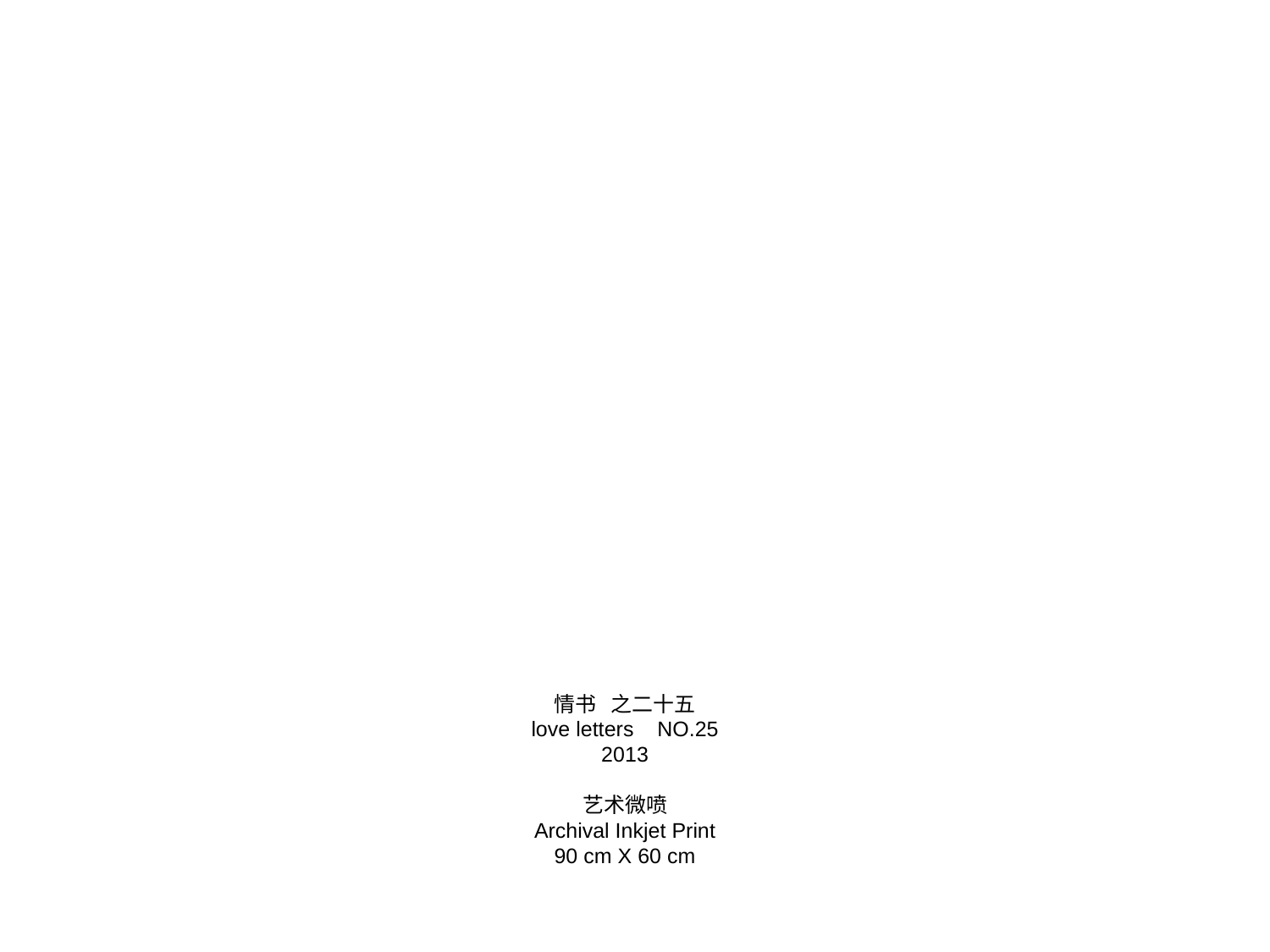

情书   之二十五
love letters    NO.25
2013

艺术微喷
Archival Inkjet Print
90 cm X 60 cm